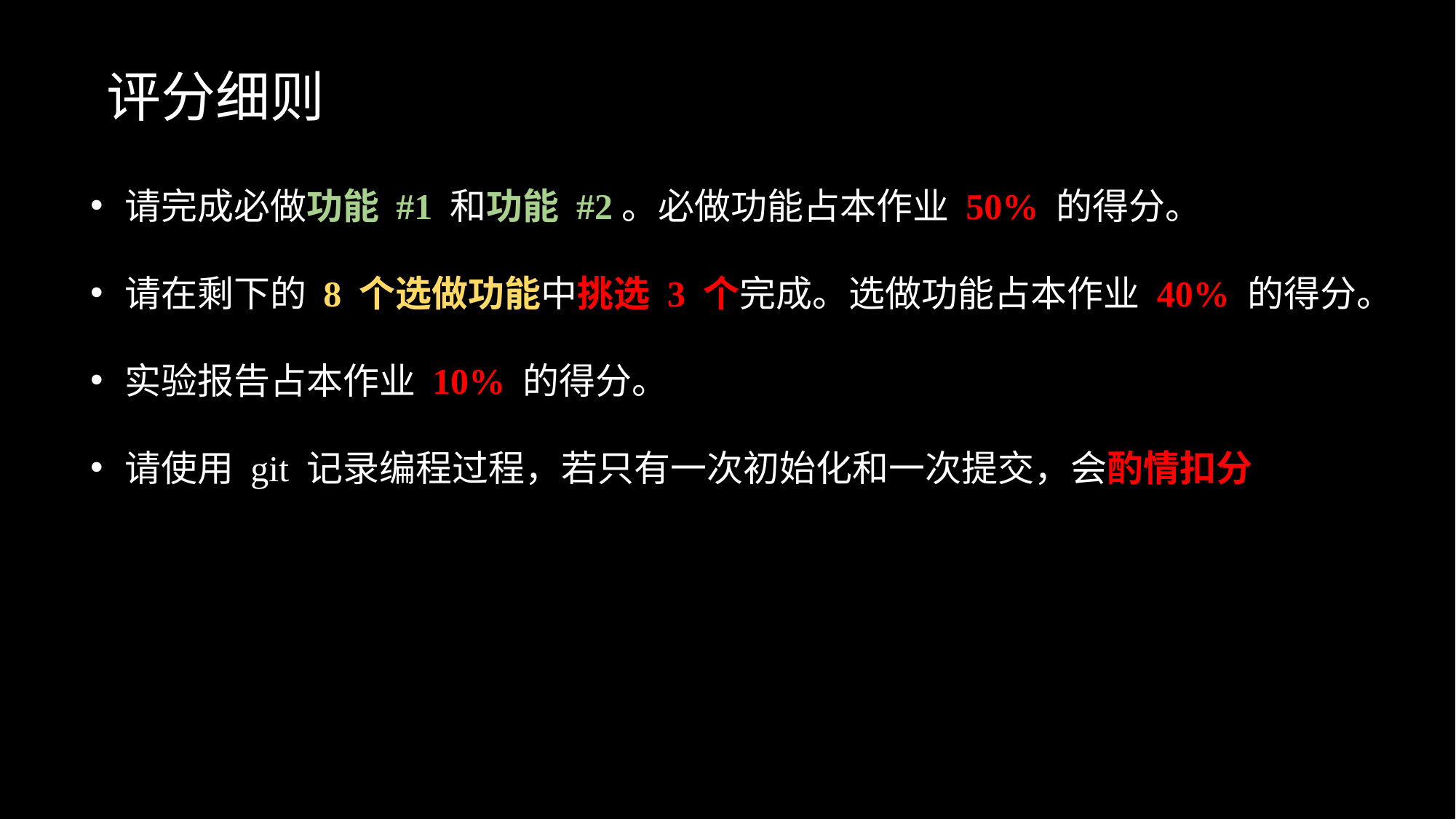

评分细则
请完成必做功能 #1 和功能 #2。必做功能占本作业 50% 的得分。

请在剩下的 8 个选做功能中挑选 3 个完成。选做功能占本作业 40% 的得分。

实验报告占本作业 10% 的得分。

请使用 git 记录编程过程，若只有一次初始化和一次提交，会酌情扣分